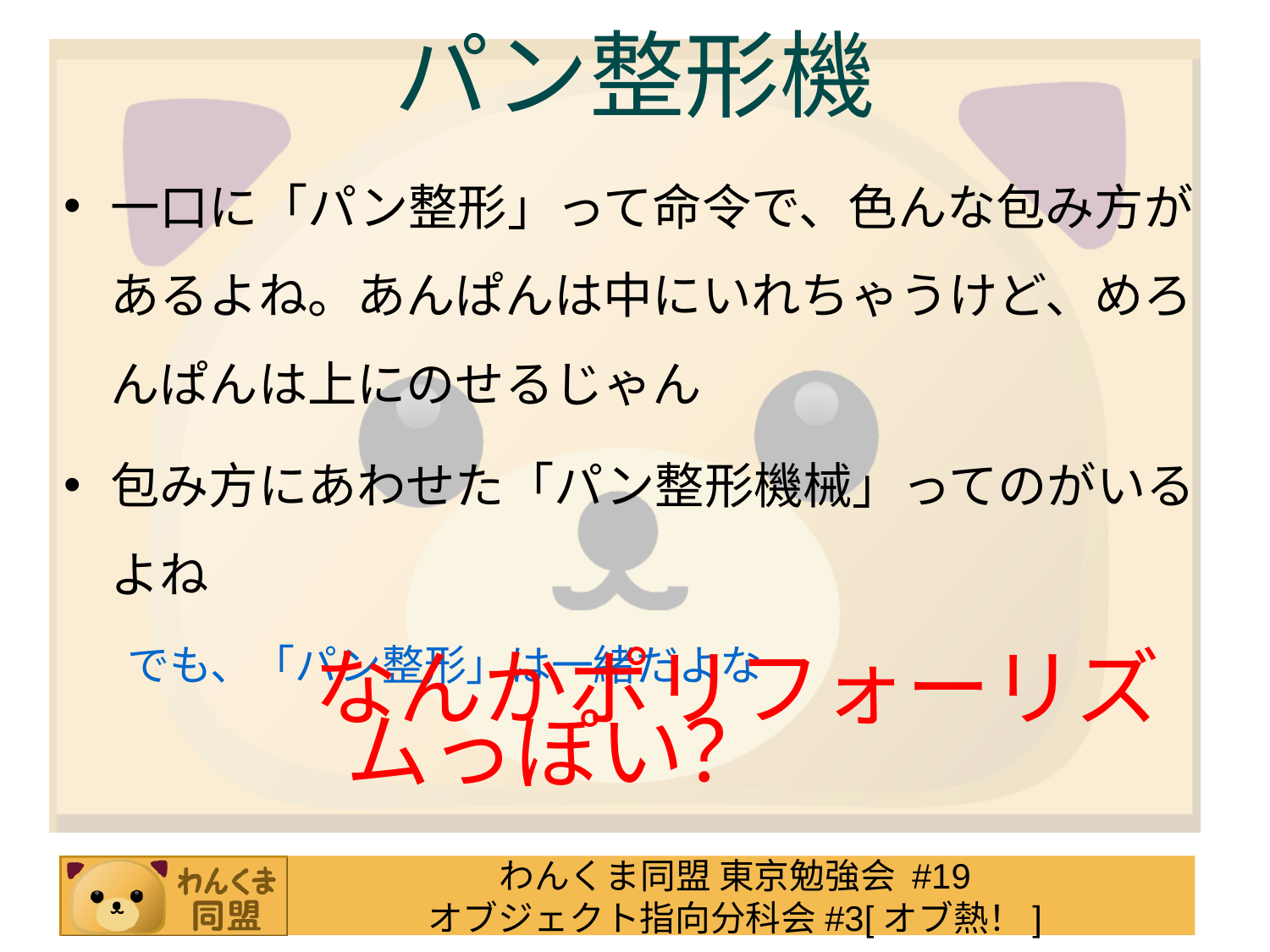

# パン整形機
一口に「パン整形」って命令で、色んな包み方があるよね。あんぱんは中にいれちゃうけど、めろんぱんは上にのせるじゃん
包み方にあわせた「パン整形機械」ってのがいるよね
でも、「パン整形」は一緒だよなー
なんかポリフォーリズムっぽい？